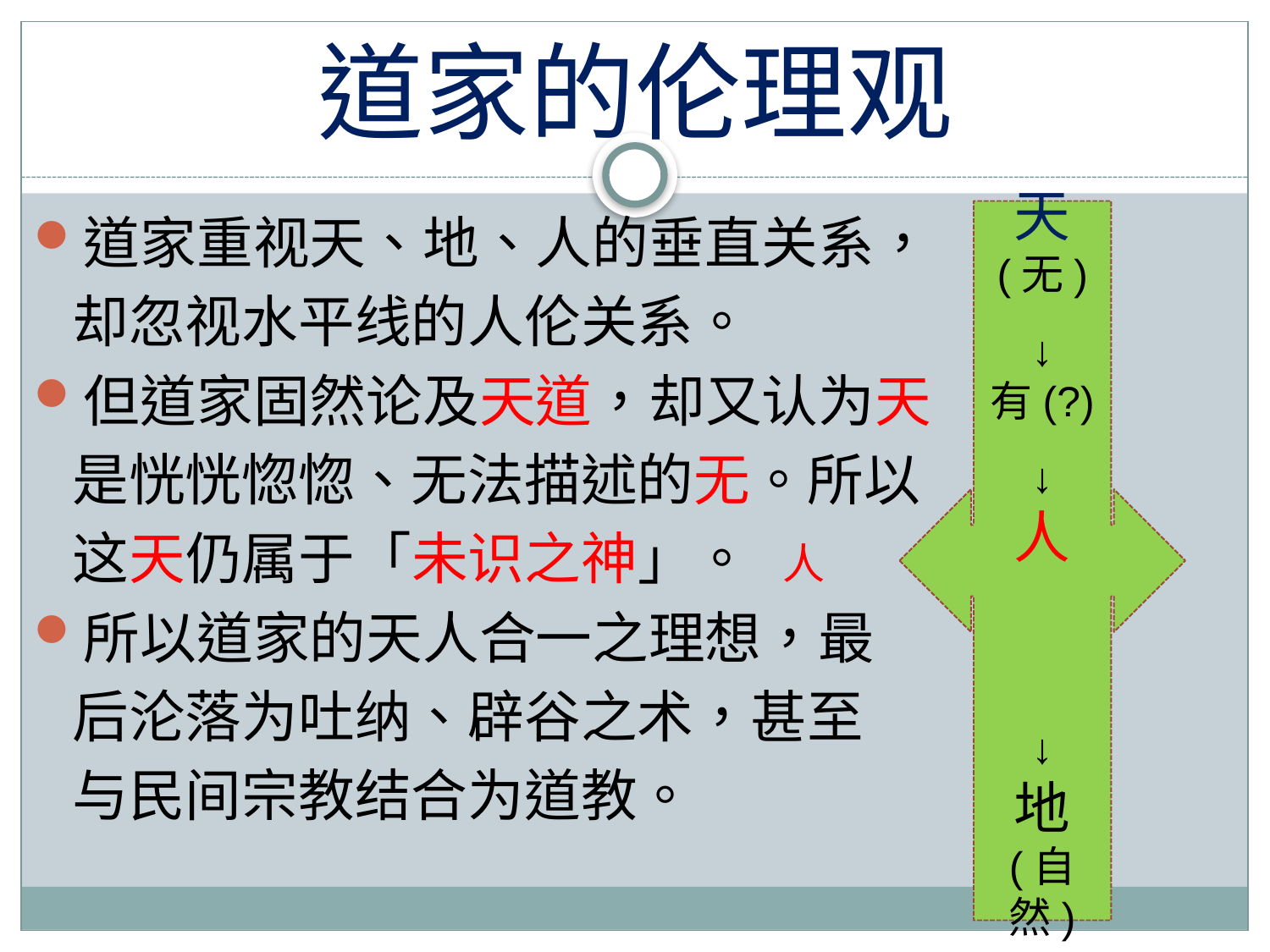

# 道家的伦理观
道家重视天、地、人的垂直关系，
  却忽视水平线的人伦关系。
但道家固然论及天道，却又认为天
  是恍恍惚惚、无法描述的无。所以
  这天仍属于「未识之神」。   人               人
所以道家的天人合一之理想，最
  后沦落为吐纳、辟谷之术，甚至
  与民间宗教结合为道教。
天
(无)

↓
有(?)

↓
人

↓
地
(自然)